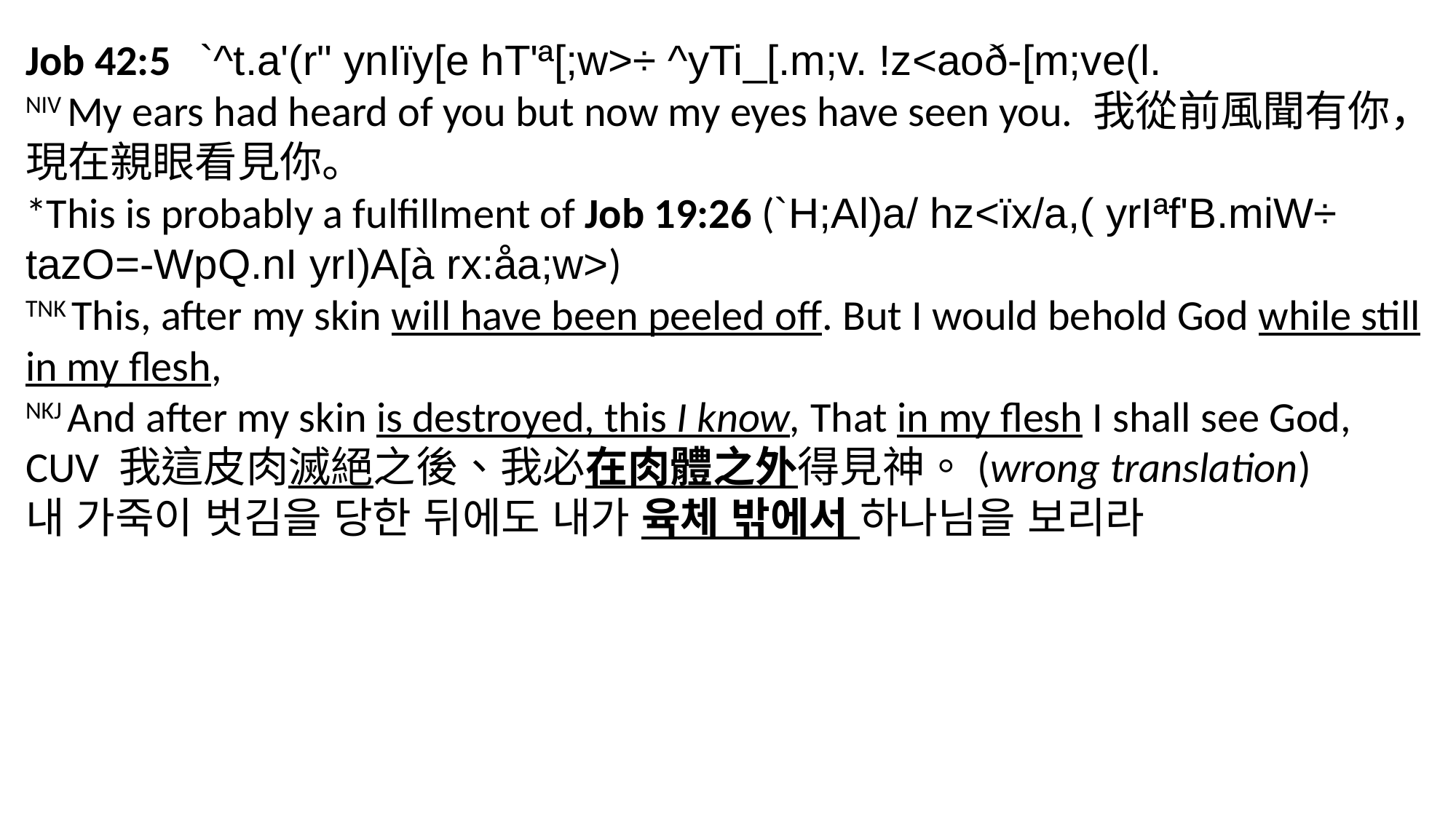

Job 42:5   `^t.a'(r" ynIïy[e hT'ª[;w>÷ ^yTi_[.m;v. !z<aoð-[m;ve(l.
NIV My ears had heard of you but now my eyes have seen you. 我從前風聞有你，現在親眼看見你。
*This is probably a fulfillment of Job 19:26 (`H;Al)a/ hz<ïx/a,( yrIªf'B.miW÷ tazO=-WpQ.nI yrI)A[à rx:åa;w>)
TNK This, after my skin will have been peeled off. But I would behold God while still in my flesh,
NKJ And after my skin is destroyed, this I know, That in my flesh I shall see God,
CUV 我這皮肉滅絕之後、我必在肉體之外得見神。(wrong translation)
내 가죽이 벗김을 당한 뒤에도 내가 육체 밖에서 하나님을 보리라